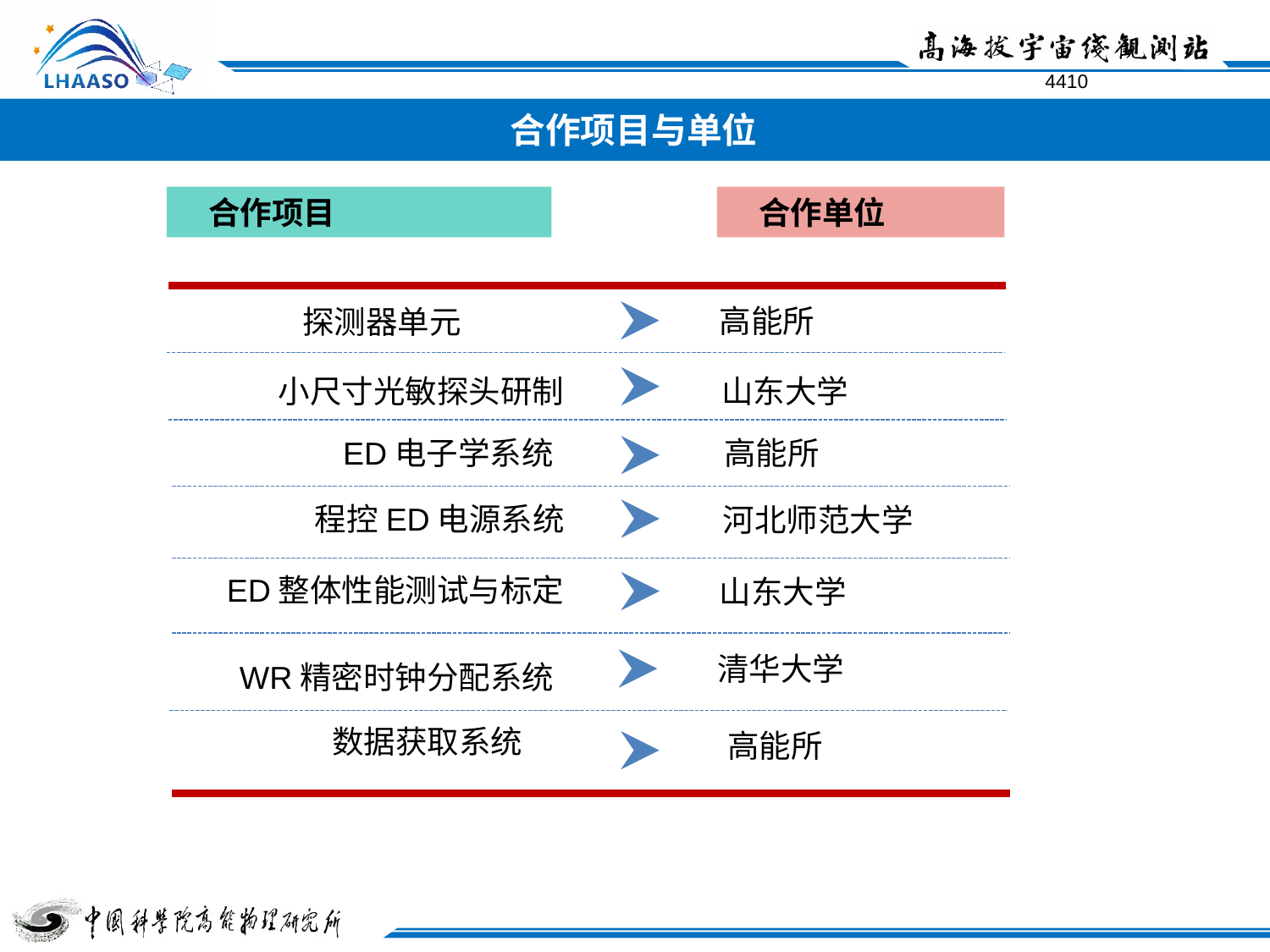

合作项目与单位
   合作单位
   合作项目
高能所
 探测器单元

小尺寸光敏探头研制
山东大学

ED电子学系统
 高能所

程控ED电源系统
河北师范大学

ED整体性能测试与标定
山东大学

清华大学

WR精密时钟分配系统
数据获取系统
高能所